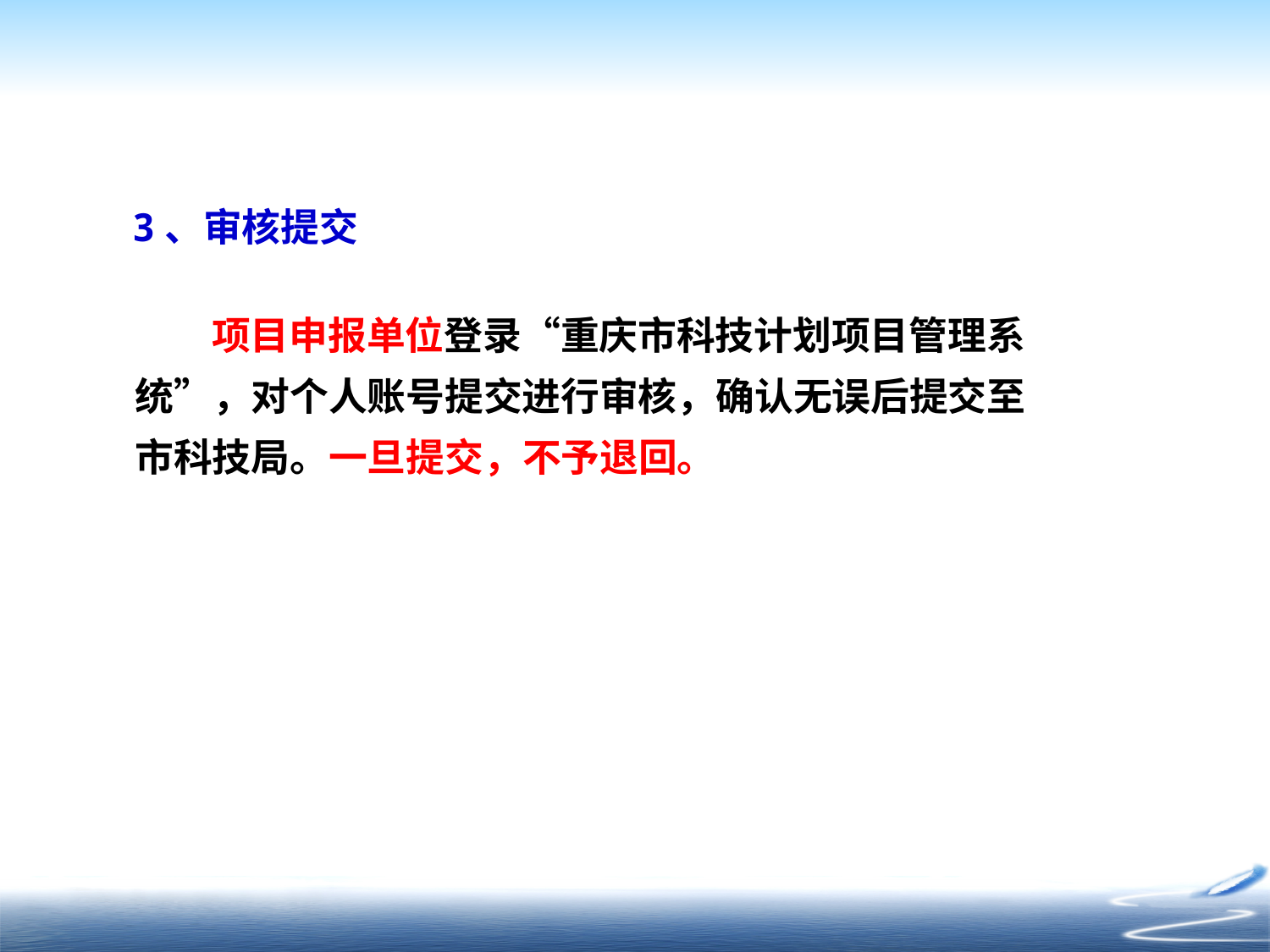

3、审核提交
            项目申报单位登录“重庆市科技计划项目管理系统”，对个人账号提交进行审核，确认无误后提交至市科技局。一旦提交，不予退回。